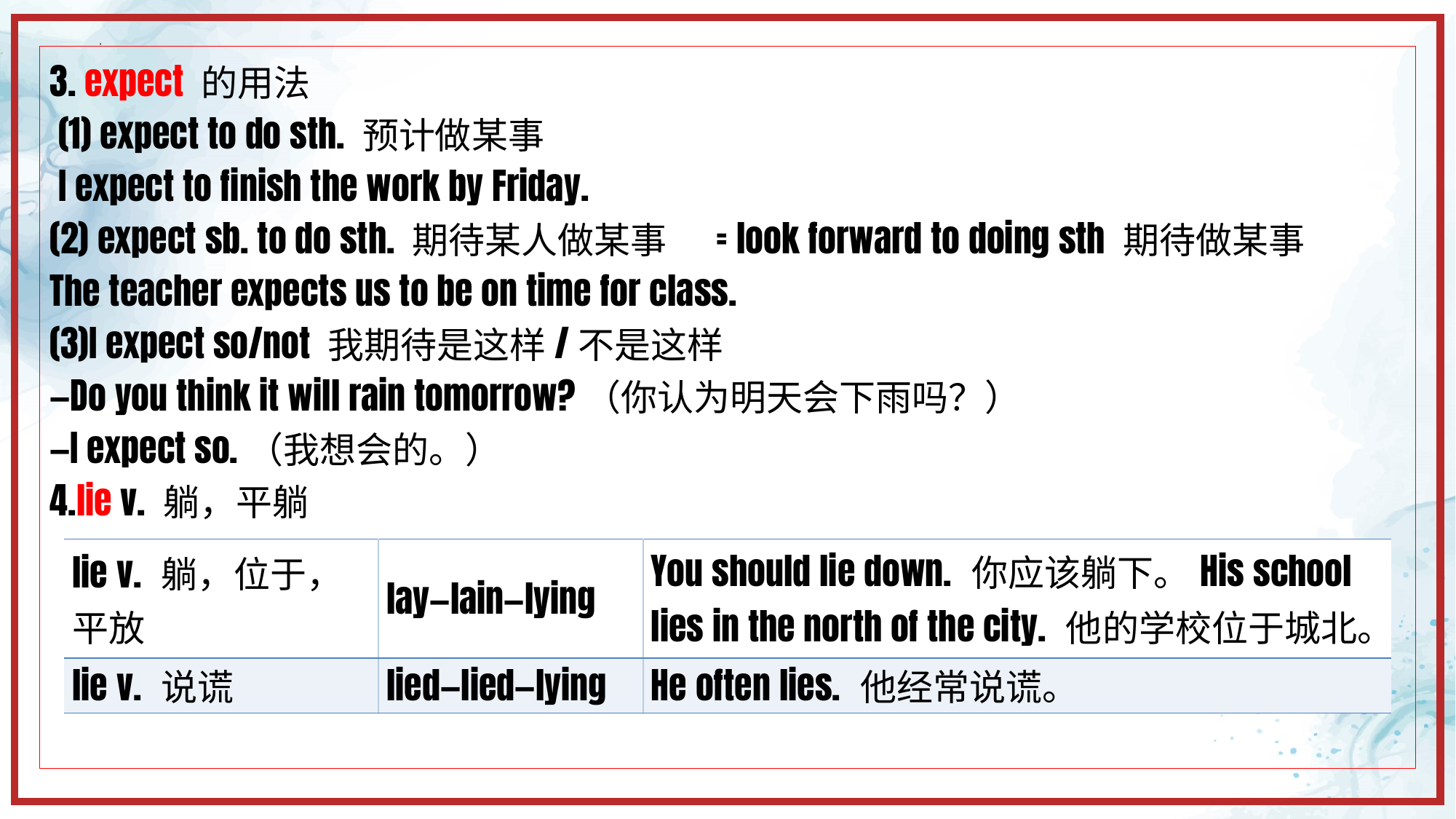

3. expect 的用法
 (1) expect to do sth. 预计做某事
 I expect to finish the work by Friday.
(2) expect sb. to do sth. 期待某人做某事     = look forward to doing sth 期待做某事
The teacher expects us to be on time for class.
(3)I expect so/not 我期待是这样/不是这样
—Do you think it will rain tomorrow?（你认为明天会下雨吗？）
—I expect so.（我想会的。）
4.lie v. 躺，平躺
| lie v. 躺，位于，平放 | lay—lain—lying | You should lie down. 你应该躺下。His school lies in the north of the city. 他的学校位于城北。 |
| --- | --- | --- |
| lie v. 说谎 | lied—lied—lying | He often lies. 他经常说谎。 |